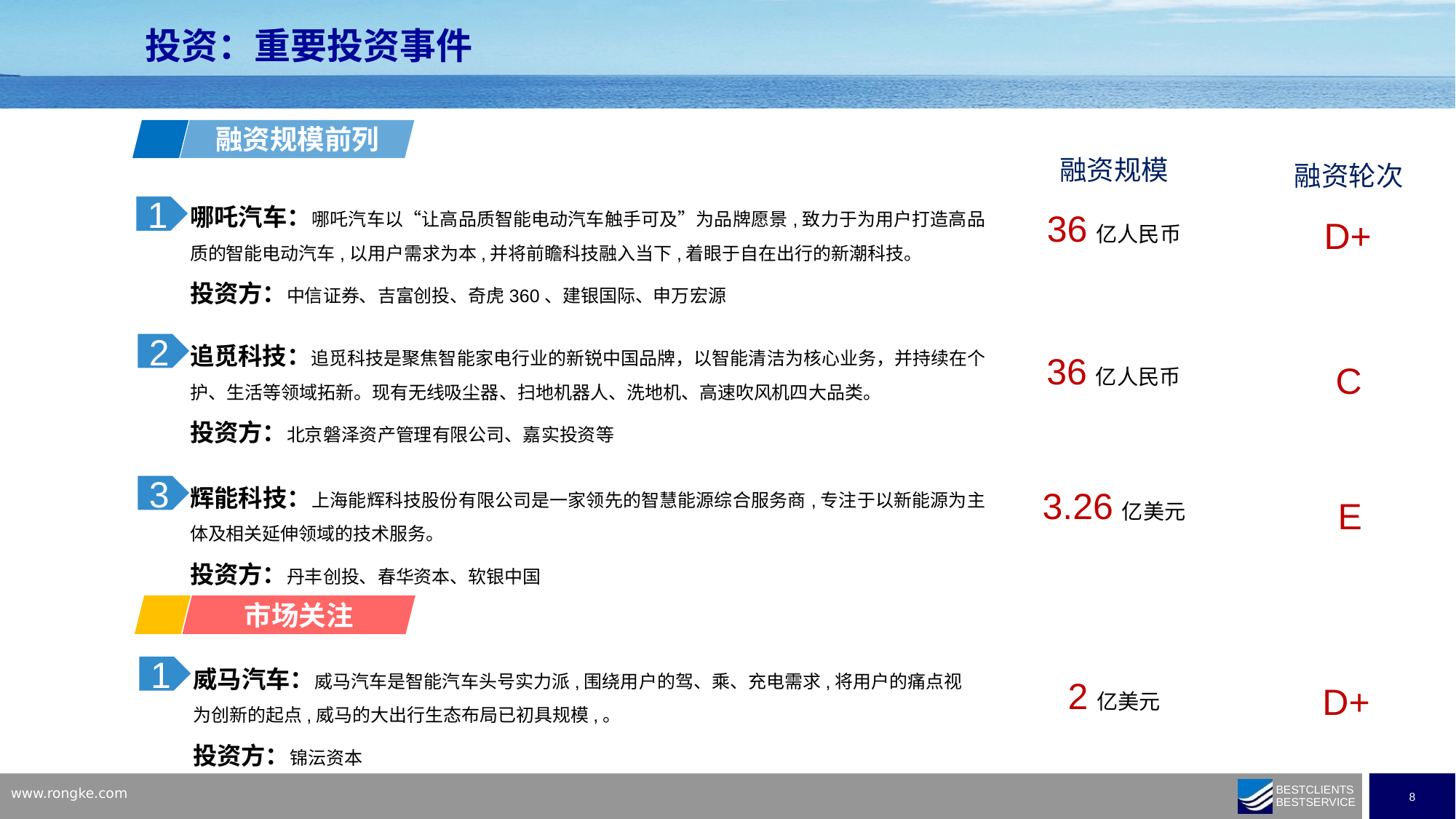

投资：重要投资事件

融资规模前列
融资规模
融资轮次
哪吒汽车：哪吒汽车以“让高品质智能电动汽车触手可及”为品牌愿景,致力于为用户打造高品质的智能电动汽车,以用户需求为本,并将前瞻科技融入当下,着眼于自在出行的新潮科技。
投资方：中信证券、吉富创投、奇虎360、建银国际、申万宏源
1
36亿人民币
D+
追觅科技：追觅科技是聚焦智能家电行业的新锐中国品牌，以智能清洁为核心业务，并持续在个护、生活等领域拓新。现有无线吸尘器、扫地机器人、洗地机、高速吹风机四大品类。
投资方：北京磐泽资产管理有限公司、嘉实投资等
2
36亿人民币
C
辉能科技：上海能辉科技股份有限公司是一家领先的智慧能源综合服务商,专注于以新能源为主体及相关延伸领域的技术服务。
投资方：丹丰创投、春华资本、软银中国
3
3.26亿美元
E

市场关注
威马汽车：威马汽车是智能汽车头号实力派,围绕用户的驾、乘、充电需求,将用户的痛点视为创新的起点,威马的大出行生态布局已初具规模,。
投资方：锦沄资本
1
2亿美元
D+